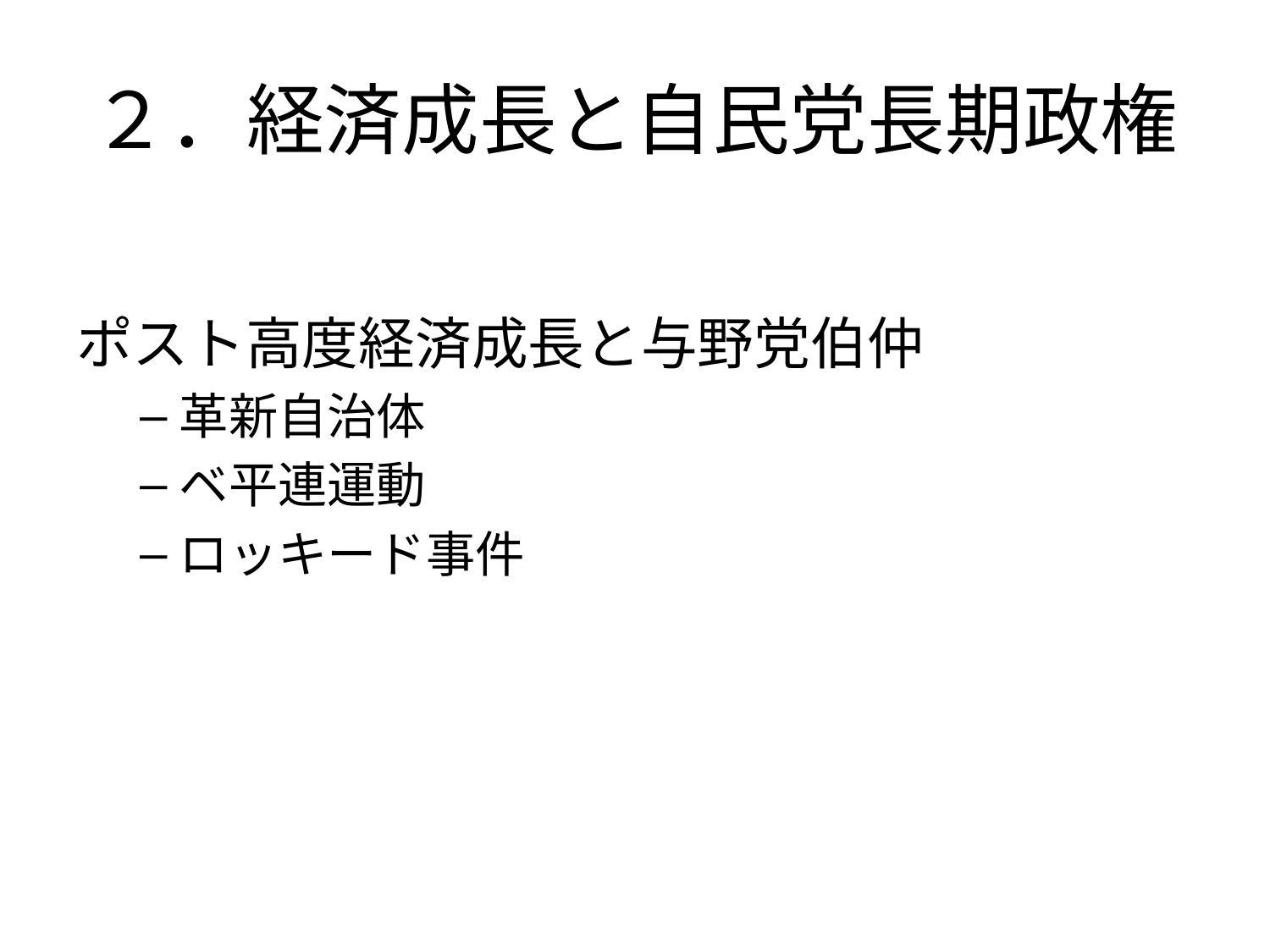

# ２．経済成長と自民党長期政権

ポスト高度経済成長と与野党伯仲
革新自治体
ベ平連運動
ロッキード事件